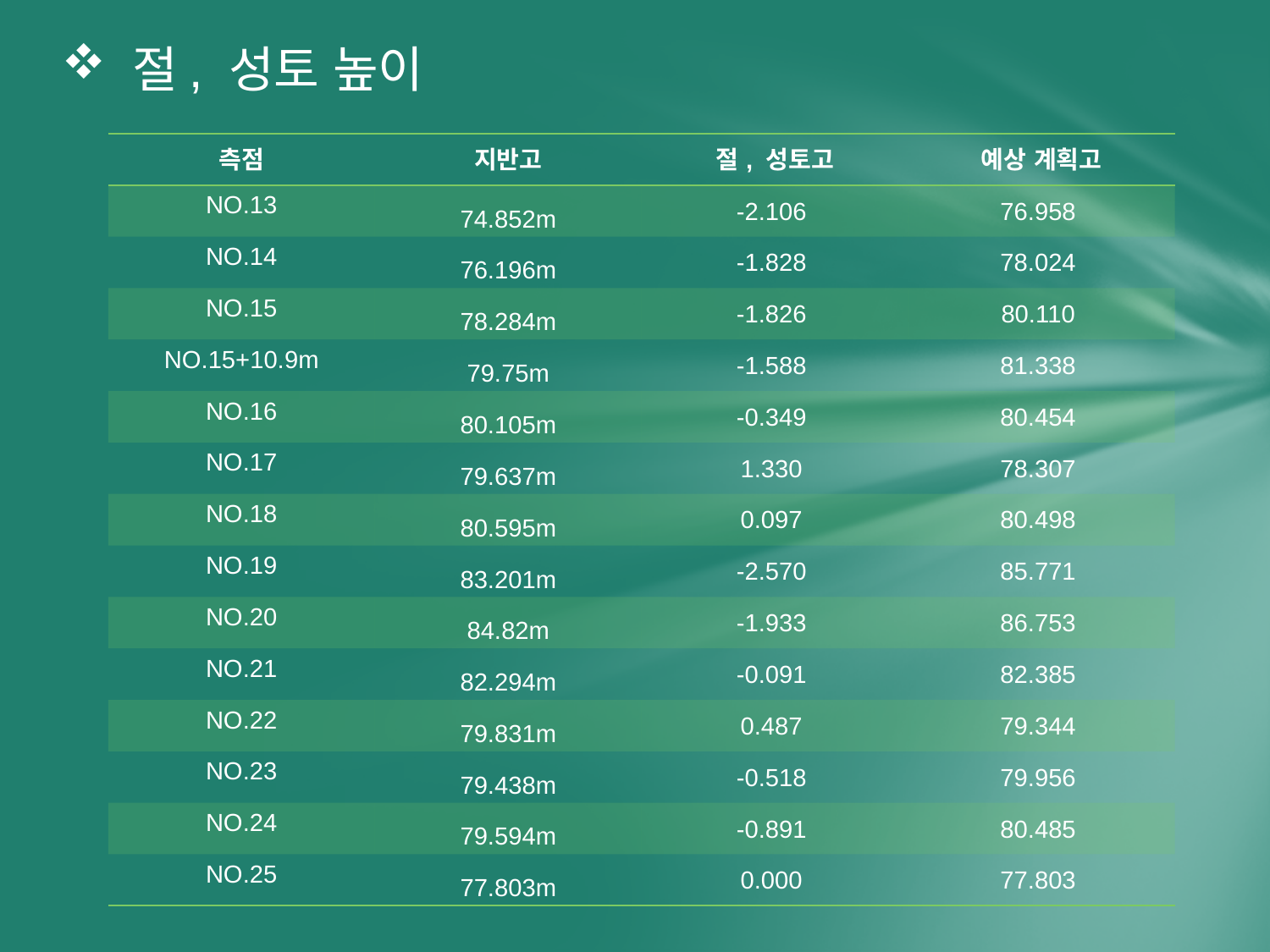

# 절, 성토 높이
| 측점 | 지반고 | 절, 성토고 | 예상 계획고 |
| --- | --- | --- | --- |
| NO.13 | 74.852m | -2.106 | 76.958 |
| NO.14 | 76.196m | -1.828 | 78.024 |
| NO.15 | 78.284m | -1.826 | 80.110 |
| NO.15+10.9m | 79.75m | -1.588 | 81.338 |
| NO.16 | 80.105m | -0.349 | 80.454 |
| NO.17 | 79.637m | 1.330 | 78.307 |
| NO.18 | 80.595m | 0.097 | 80.498 |
| NO.19 | 83.201m | -2.570 | 85.771 |
| NO.20 | 84.82m | -1.933 | 86.753 |
| NO.21 | 82.294m | -0.091 | 82.385 |
| NO.22 | 79.831m | 0.487 | 79.344 |
| NO.23 | 79.438m | -0.518 | 79.956 |
| NO.24 | 79.594m | -0.891 | 80.485 |
| NO.25 | 77.803m | 0.000 | 77.803 |